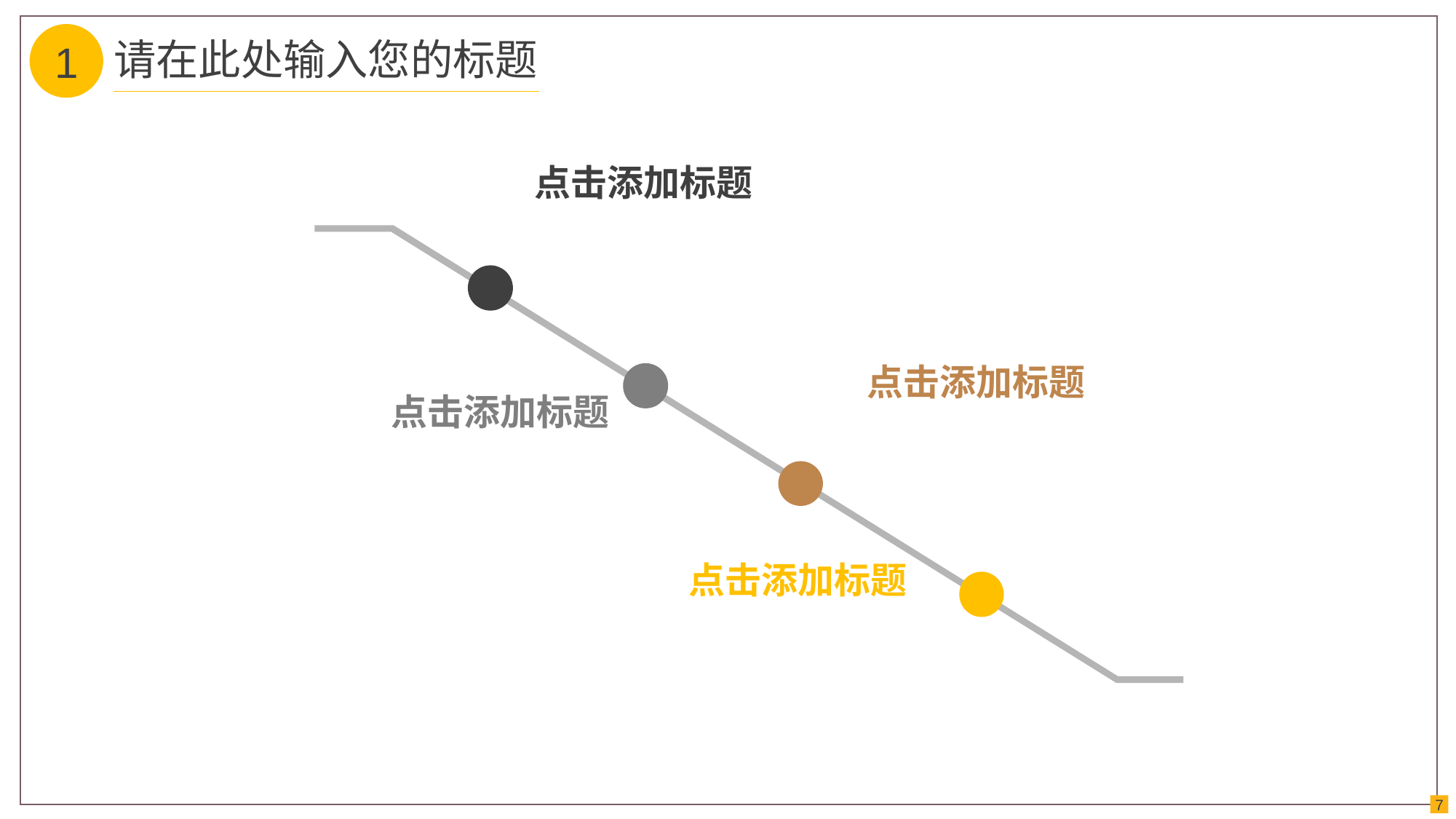

1
请在此处输入您的标题
点击添加标题

点击添加标题

点击添加标题

点击添加标题

7